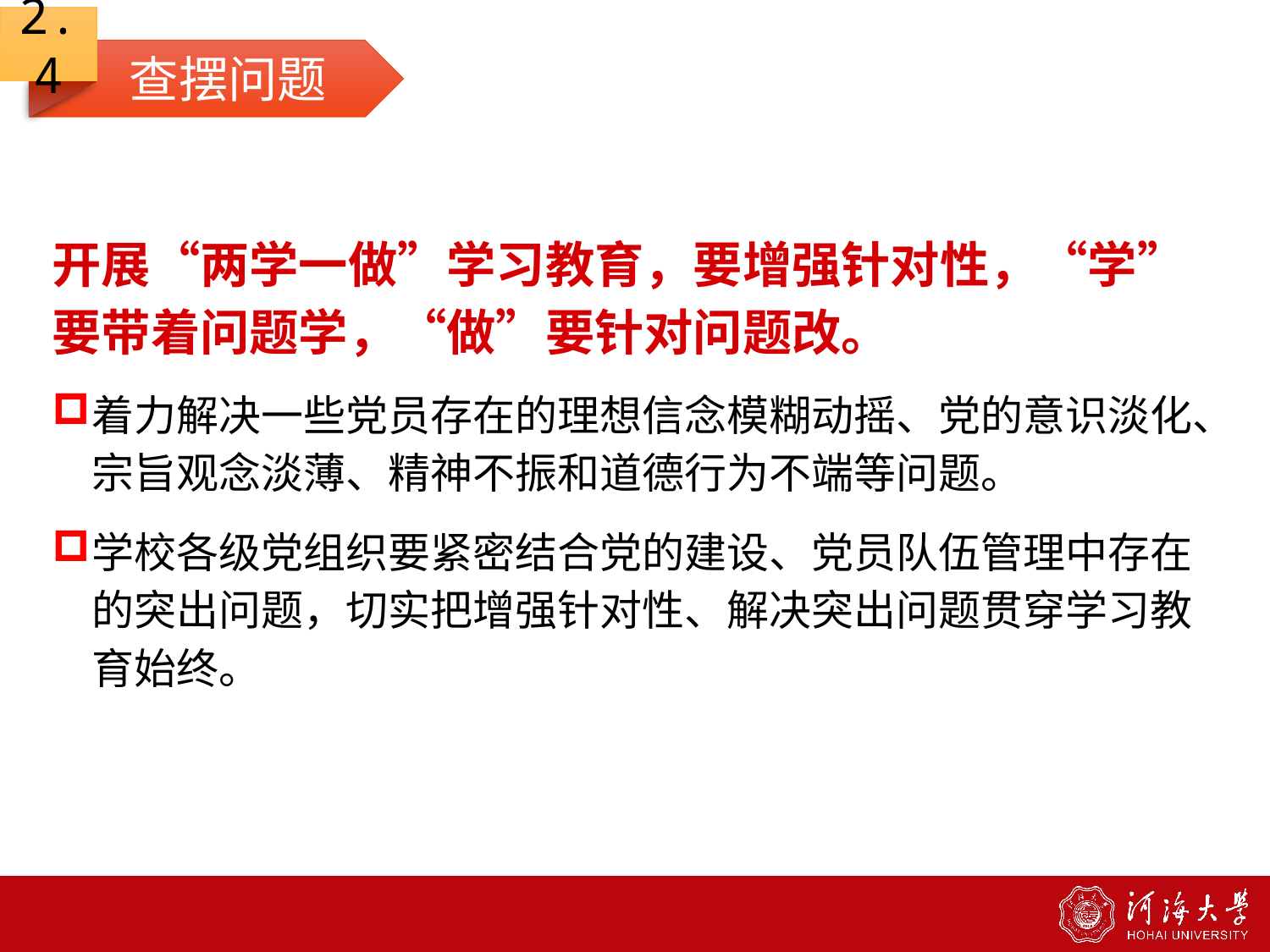

2.4

查摆问题

二、开展“两学一做”，推进思想建党落地生根
开展“两学一做”学习教育，要增强针对性，“学”要带着问题学，“做”要针对问题改。
着力解决一些党员存在的理想信念模糊动摇、党的意识淡化、宗旨观念淡薄、精神不振和道德行为不端等问题。
学校各级党组织要紧密结合党的建设、党员队伍管理中存在的突出问题，切实把增强针对性、解决突出问题贯穿学习教育始终。